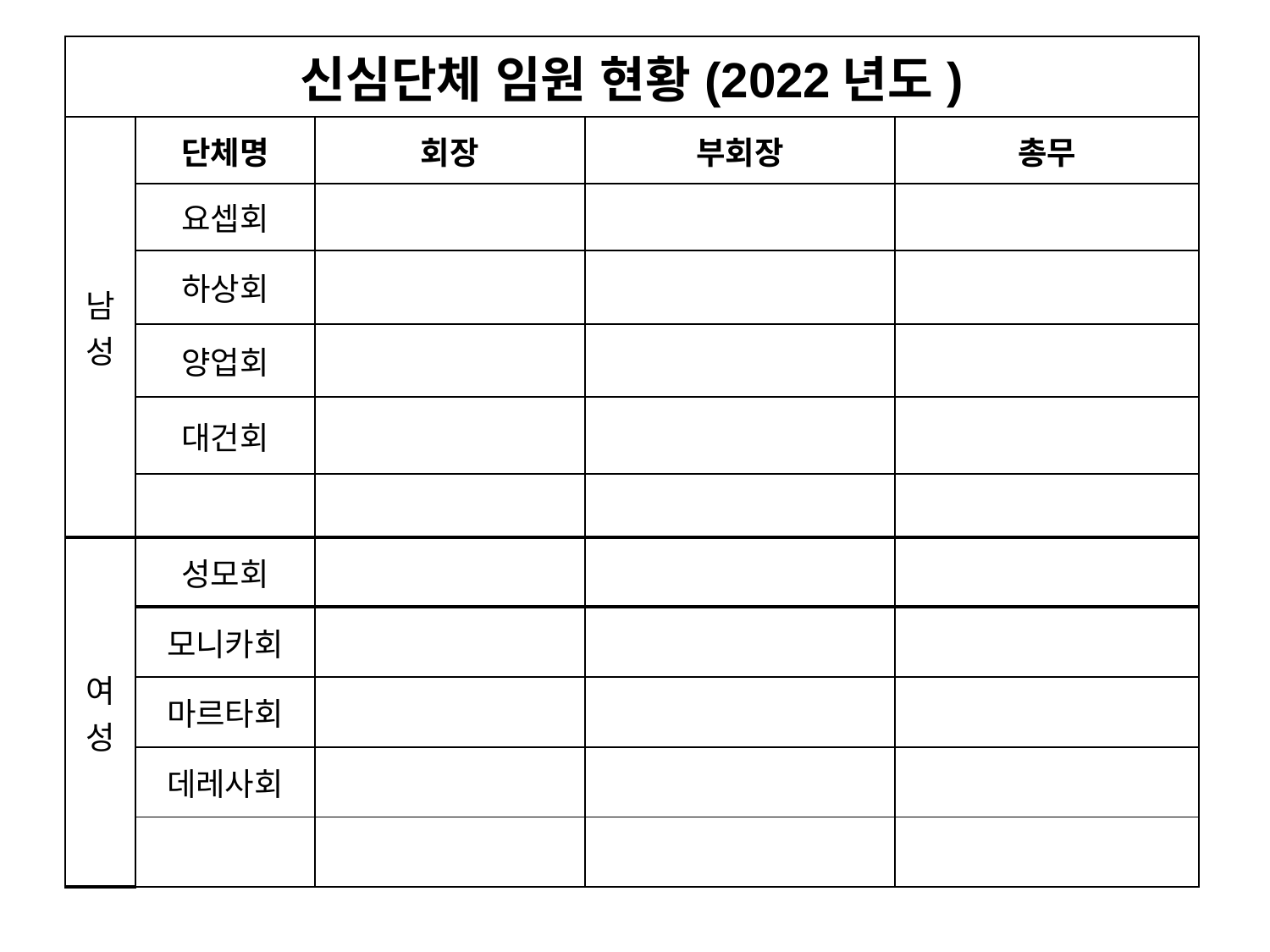

| 신심단체 임원 현황(2022년도) |  |  |  |  |
| --- | --- | --- | --- | --- |
| 남성 | 단체명 | 회장 | 부회장 | 총무 |
|  | 요셉회 |  |  |  |
|  | 하상회 |  |  |  |
|  | 양업회 |  |  |  |
|  | 대건회 |  |  |  |
|  |  |  |  |  |
| 여성 | 성모회 |  |  |  |
|  | 모니카회 |  |  |  |
|  | 마르타회 |  |  |  |
|  | 데레사회 |  |  |  |
|  |  |  |  |  |